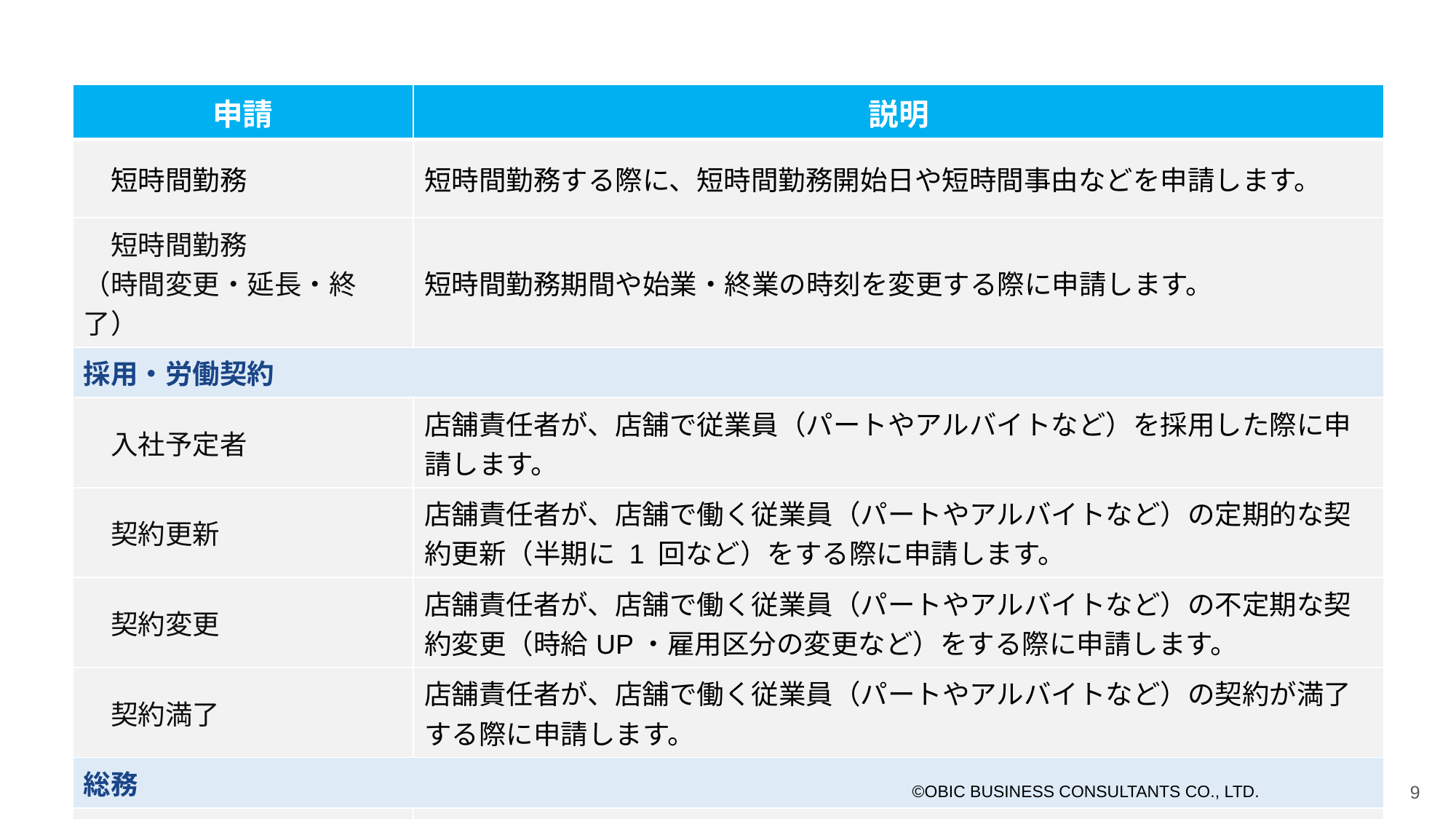

| 申請 | 説明 |
| --- | --- |
| 短時間勤務 | 短時間勤務する際に、短時間勤務開始日や短時間事由などを申請します。 |
| 短時間勤務 （時間変更・延長・終了） | 短時間勤務期間や始業・終業の時刻を変更する際に申請します。 |
| 採用・労働契約 |  |
| 入社予定者 | 店舗責任者が、店舗で従業員（パートやアルバイトなど）を採用した際に申請します。 |
| 契約更新 | 店舗責任者が、店舗で働く従業員（パートやアルバイトなど）の定期的な契約更新（半期に 1 回など）をする際に申請します。 |
| 契約変更 | 店舗責任者が、店舗で働く従業員（パートやアルバイトなど）の不定期な契約変更（時給UP・雇用区分の変更など）をする際に申請します。 |
| 契約満了 | 店舗責任者が、店舗で働く従業員（パートやアルバイトなど）の契約が満了する際に申請します。 |
| 総務 |  |
| 証明書発行依頼 | 在籍証明書や就労証明書などの各種証明書が必要になった際に発行を依頼します。 |
©OBIC BUSINESS CONSULTANTS CO., LTD.
9